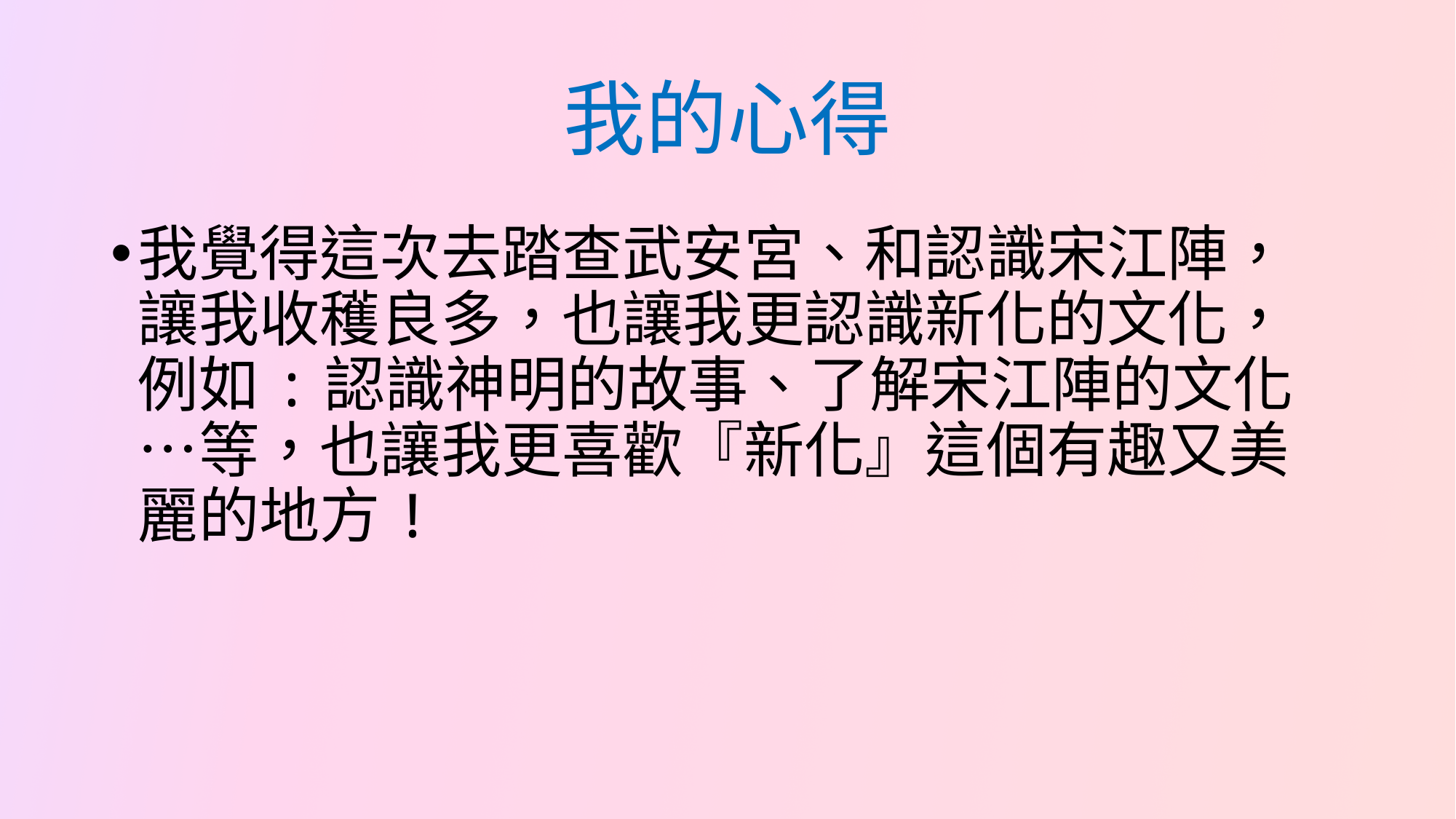

# 我的心得
我覺得這次去踏查武安宮、和認識宋江陣，讓我收穫良多，也讓我更認識新化的文化，例如:認識神明的故事、了解宋江陣的文化…等，也讓我更喜歡『新化』這個有趣又美麗的地方!